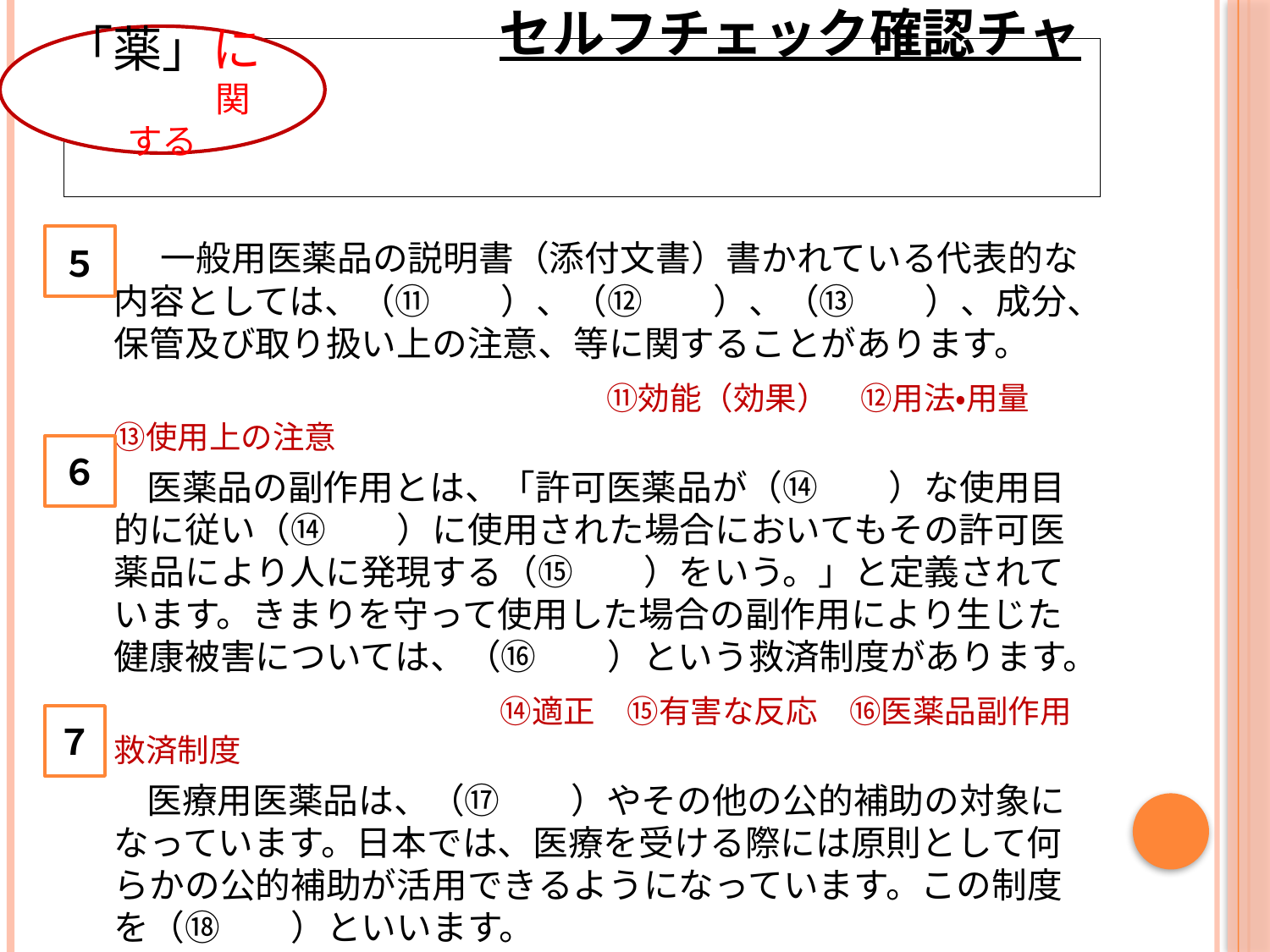

「薬」に
　　　　関する
# セルフチェック確認チャレンジ！
　　一般用医薬品の説明書（添付文書）書かれている代表的な内容としては、（⑪　　）、（⑫　　）、（⑬　　）、成分、保管及び取り扱い上の注意、等に関することがあります。
　　　　　　　　　　　　　　　⑪効能（効果）　⑫用法・用量　⑬使用上の注意
　　医薬品の副作用とは、「許可医薬品が（⑭　　）な使用目的に従い（⑭　　）に使用された場合においてもその許可医薬品により人に発現する（⑮　　）をいう。」と定義されています。きまりを守って使用した場合の副作用により生じた健康被害については、（⑯　　）という救済制度があります。
　　　　　　　　　　　　⑭適正　⑮有害な反応　⑯医薬品副作用救済制度
　　医療用医薬品は、（⑰　　）やその他の公的補助の対象になっています。日本では、医療を受ける際には原則として何らかの公的補助が活用できるようになっています。この制度を（⑱　　）といいます。
　　　　　　　　　　　　　　　　　　　　　　　　⑰医療保険　⑱国民皆保険制度

５

６
７